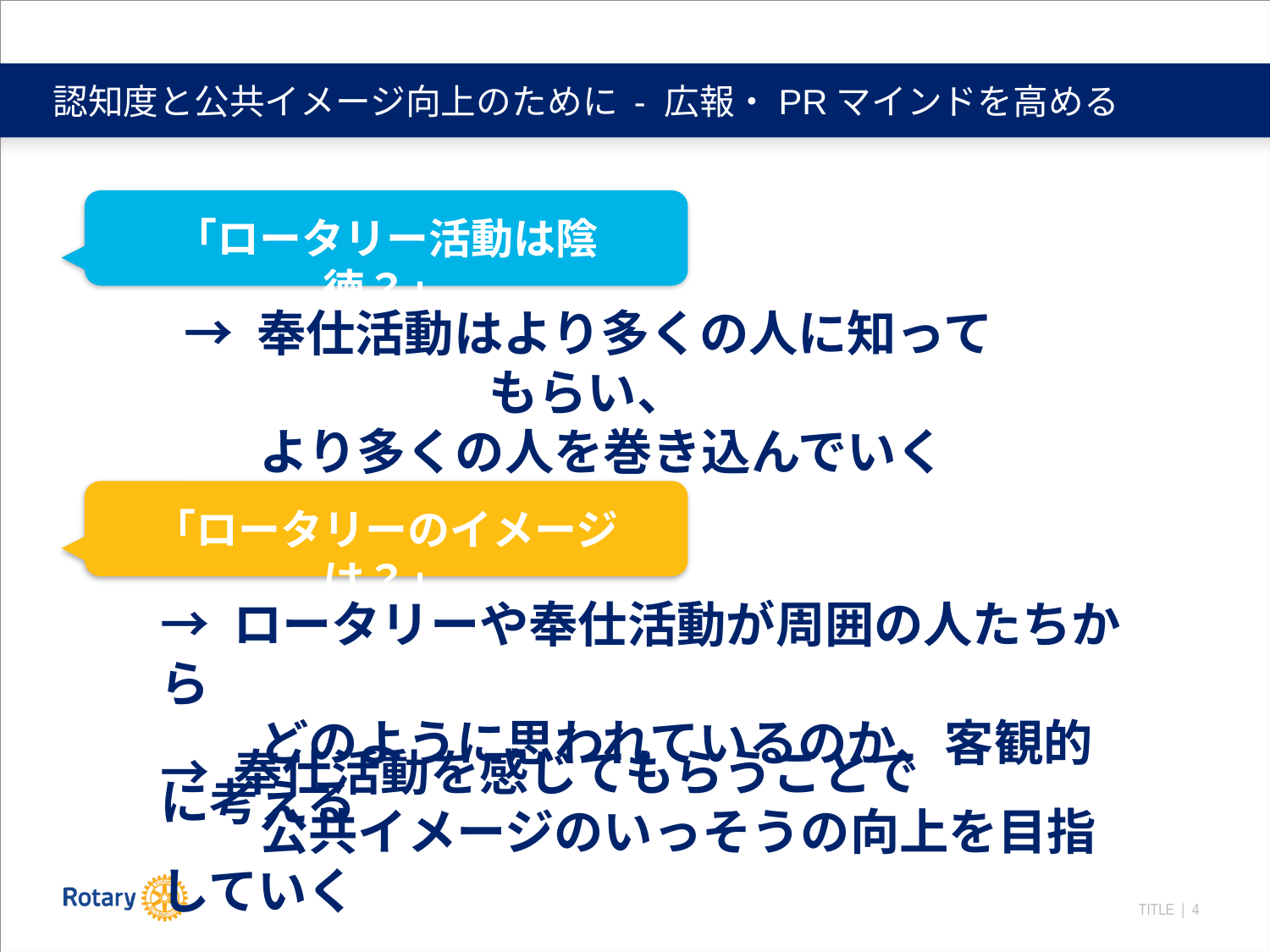

# 認知度と公共イメージ向上のために - 広報・PRマインドを高める

「ロータリー活動は陰徳？」
→ 奉仕活動はより多くの人に知ってもらい、
　　より多くの人を巻き込んでいく

「ロータリーのイメージは？」
→ ロータリーや奉仕活動が周囲の人たちから
　　どのように思われているのか、客観的に考える
→ 奉仕活動を感じてもらうことで
　　公共イメージのいっそうの向上を目指していく